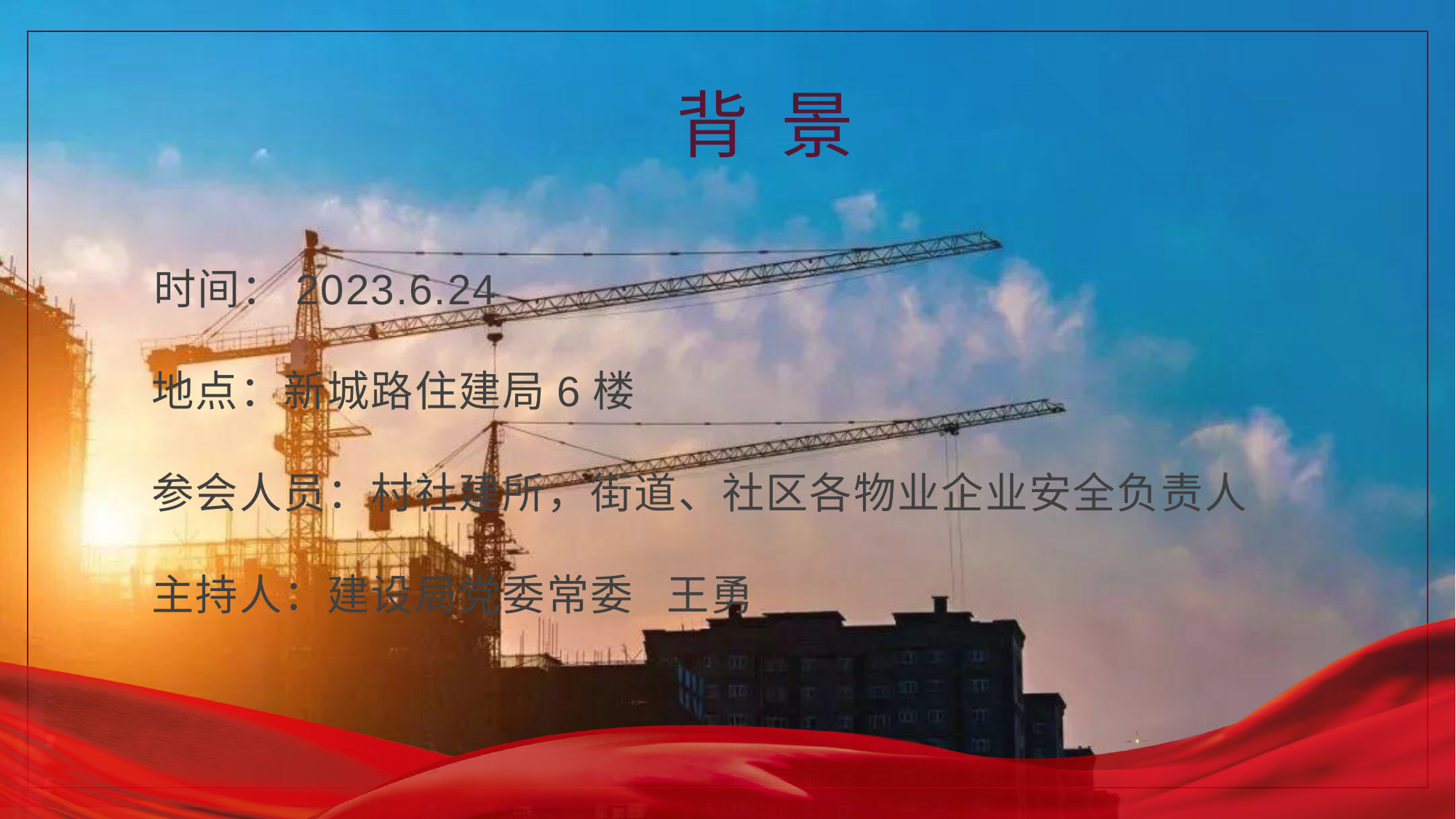

背  景
      时间：2023.6.24
     地点：新城路住建局6楼
     参会人员：村社建所，街道、社区各物业企业安全负责人
     主持人：建设局党委常委   王勇